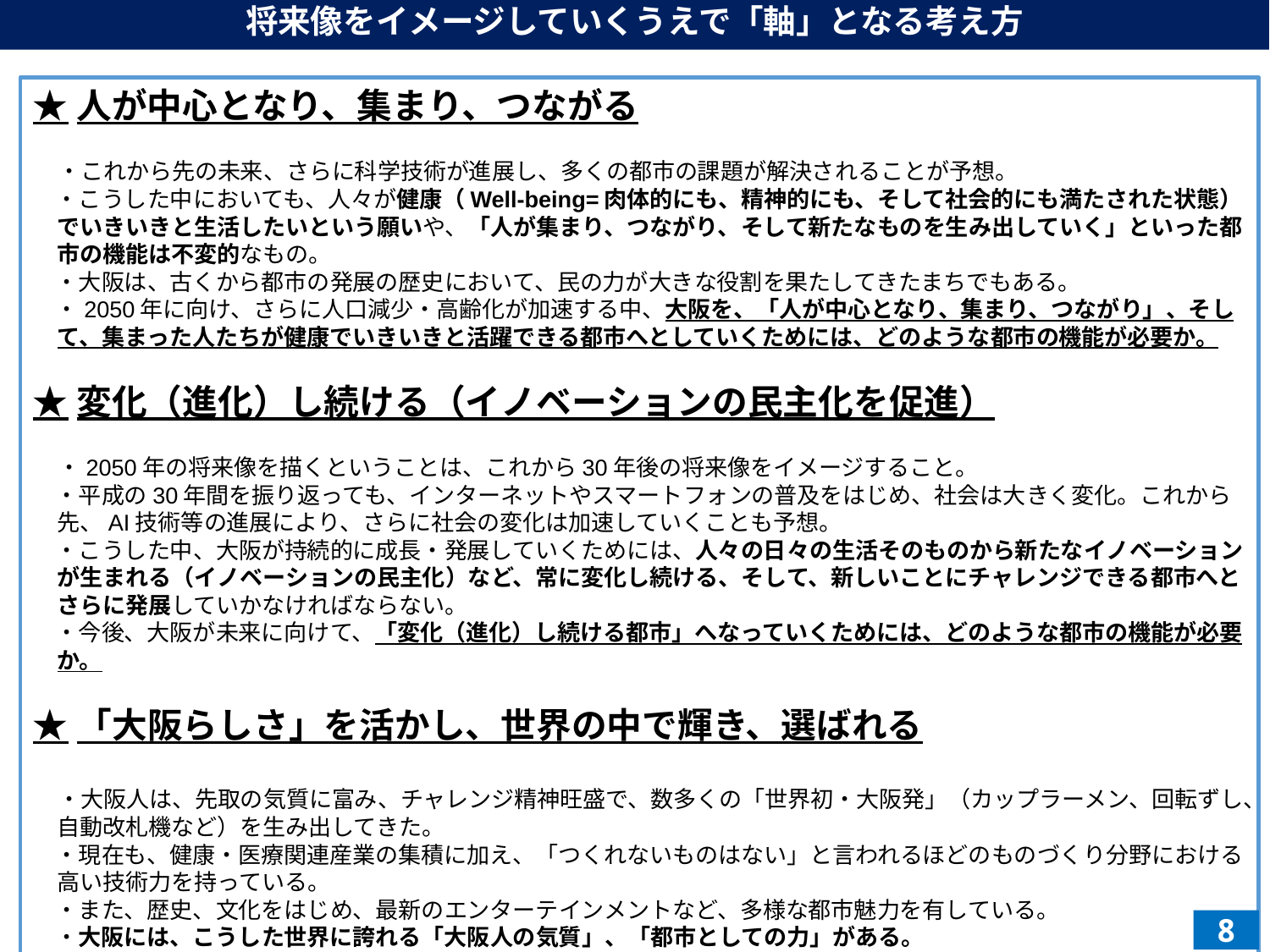

将来像をイメージしていくうえで「軸」となる考え方
★人が中心となり、集まり、つながる

　・これから先の未来、さらに科学技術が進展し、多くの都市の課題が解決されることが予想。
　・こうした中においても、人々が健康（Well-being=肉体的にも、精神的にも、そして社会的にも満たされた状態）でいきいきと生活したいという願いや、「人が集まり、つながり、そして新たなものを生み出していく」といった都市の機能は不変的なもの。
　・大阪は、古くから都市の発展の歴史において、民の力が大きな役割を果たしてきたまちでもある。
　・2050年に向け、さらに人口減少・高齢化が加速する中、大阪を、「人が中心となり、集まり、つながり」、そして、集まった人たちが健康でいきいきと活躍できる都市へとしていくためには、どのような都市の機能が必要か。

★変化（進化）し続ける（イノベーションの民主化を促進）

　・2050年の将来像を描くということは、これから30年後の将来像をイメージすること。
　・平成の30年間を振り返っても、インターネットやスマートフォンの普及をはじめ、社会は大きく変化。これから先、AI技術等の進展により、さらに社会の変化は加速していくことも予想。
　・こうした中、大阪が持続的に成長・発展していくためには、人々の日々の生活そのものから新たなイノベーションが生まれる（イノベーションの民主化）など、常に変化し続ける、そして、新しいことにチャレンジできる都市へとさらに発展していかなければならない。
　・今後、大阪が未来に向けて、「変化（進化）し続ける都市」へなっていくためには、どのような都市の機能が必要か。

★「大阪らしさ」を活かし、世界の中で輝き、選ばれる

　・大阪人は、先取の気質に富み、チャレンジ精神旺盛で、数多くの「世界初・大阪発」（カップラーメン、回転ずし、自動改札機など）を生み出してきた。
　・現在も、健康・医療関連産業の集積に加え、「つくれないものはない」と言われるほどのものづくり分野における高い技術力を持っている。
　・また、歴史、文化をはじめ、最新のエンターテインメントなど、多様な都市魅力を有している。
　・大阪には、こうした世界に誇れる「大阪人の気質」、「都市としての力」がある。
　・今後、さらに、「『大阪らしさ』を活かし、世界の中で輝き、選ばれる都市」としていくためには、どのような都市の機能が必要か。
8